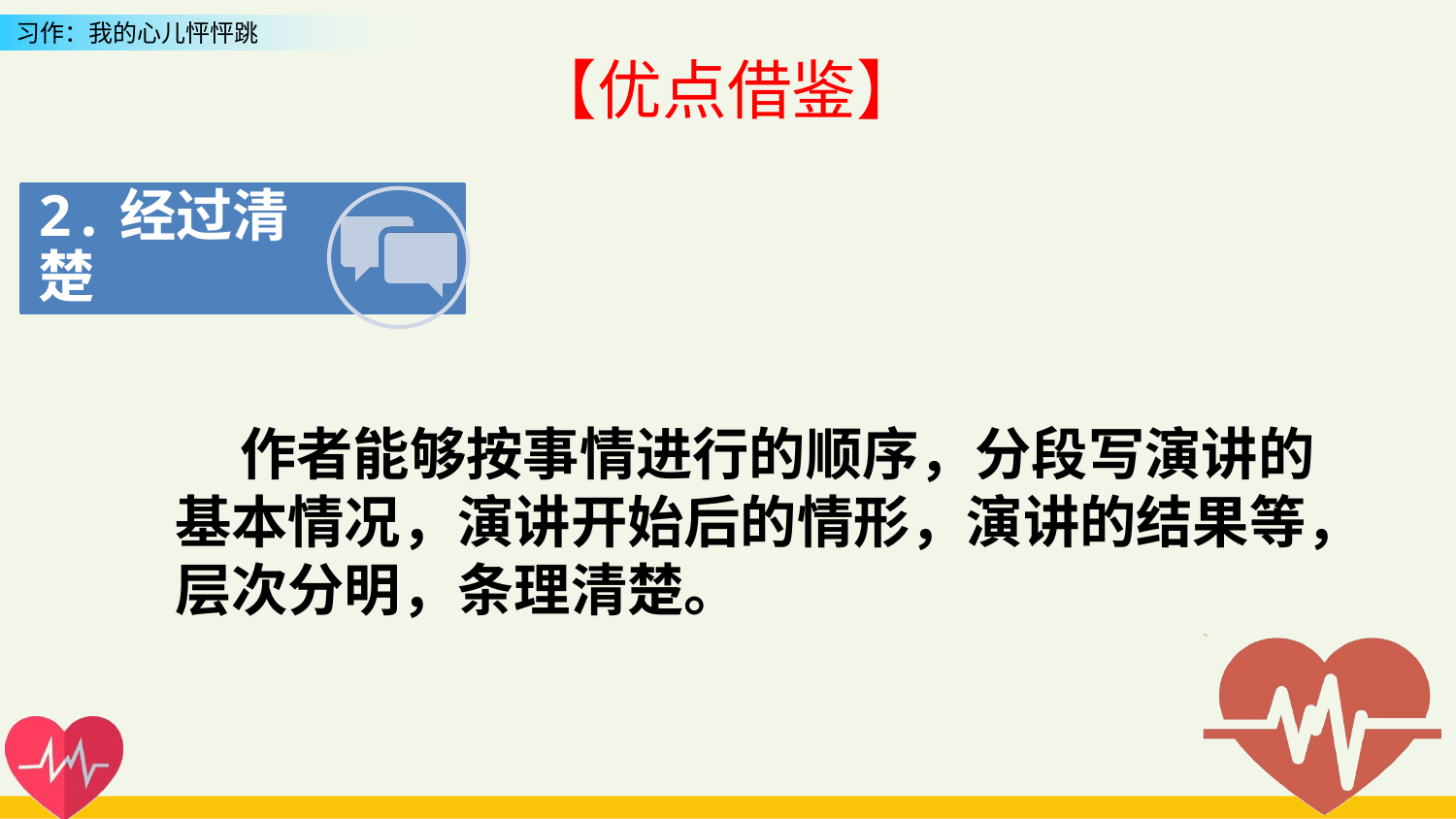

【优点借鉴】
2.经过清楚

    作者能够按事情进行的顺序，分段写演讲的基本情况，演讲开始后的情形，演讲的结果等，层次分明，条理清楚。